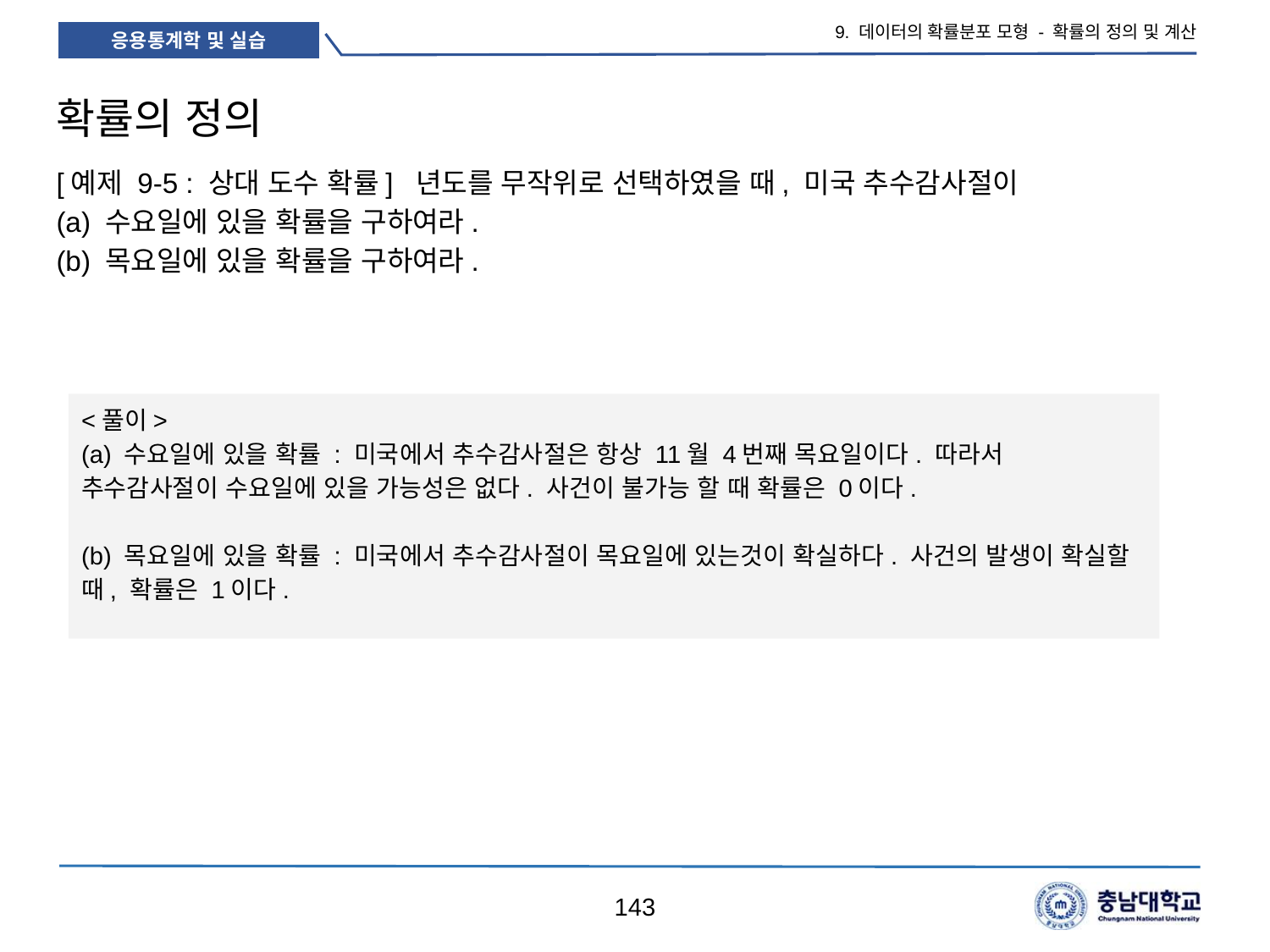

9. 데이터의 확률분포 모형 - 확률의 정의 및 계산
# 확률의 정의
[예제 9-5 : 상대 도수 확률]  년도를 무작위로 선택하였을 때, 미국 추수감사절이
(a) 수요일에 있을 확률을 구하여라.
(b) 목요일에 있을 확률을 구하여라.
<풀이>
(a) 수요일에 있을 확률 : 미국에서 추수감사절은 항상 11월 4번째 목요일이다. 따라서 추수감사절이 수요일에 있을 가능성은 없다. 사건이 불가능 할 때 확률은 0이다.

(b) 목요일에 있을 확률 : 미국에서 추수감사절이 목요일에 있는것이 확실하다. 사건의 발생이 확실할 때, 확률은 1이다.
143